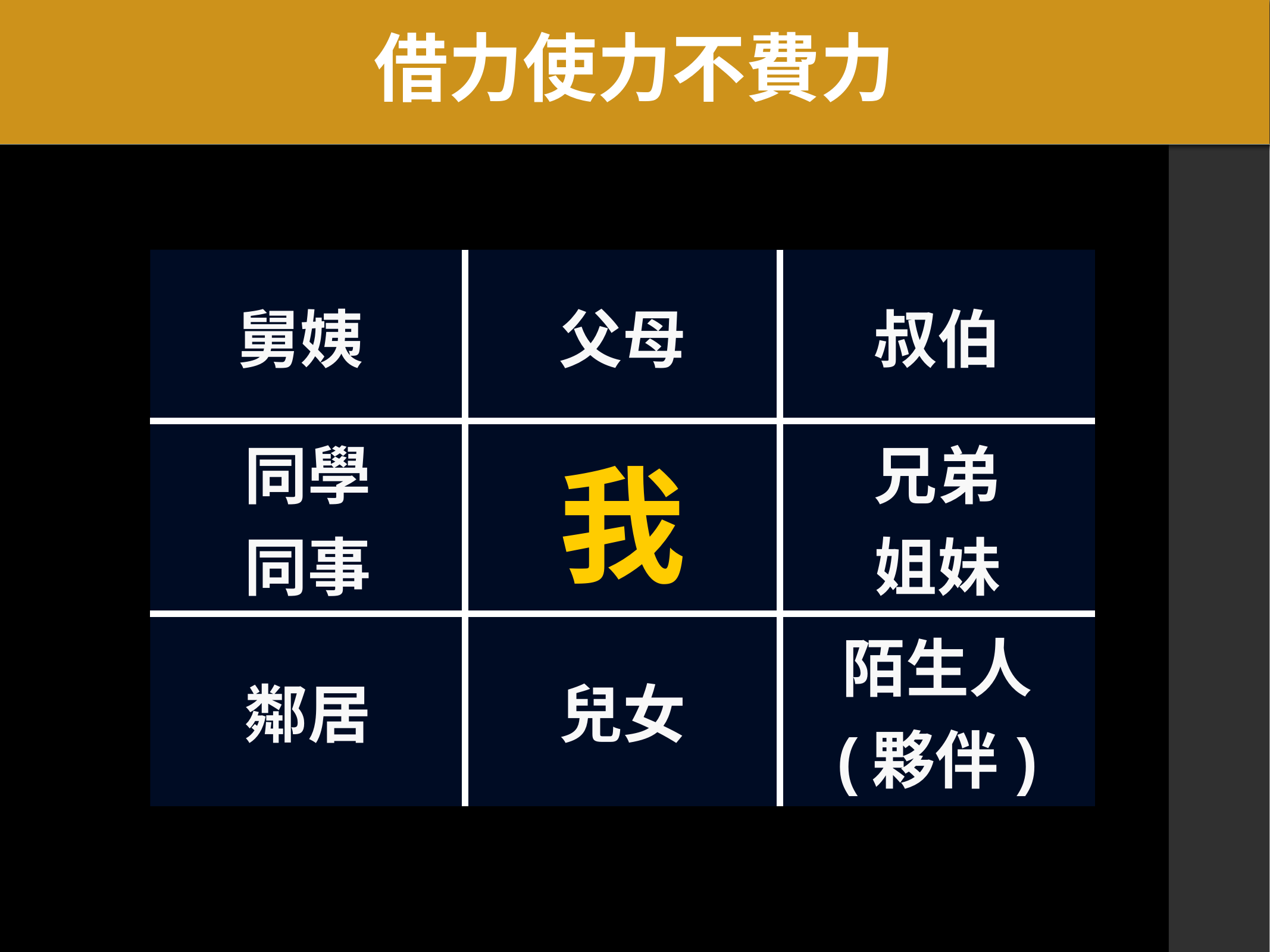

借力使力不費力
| 舅姨 | 父母 | 叔伯 |
| --- | --- | --- |
| 同學 同事 | 我 | 兄弟 姐妹 |
| 鄰居 | 兒女 | 陌生人 (夥伴) |